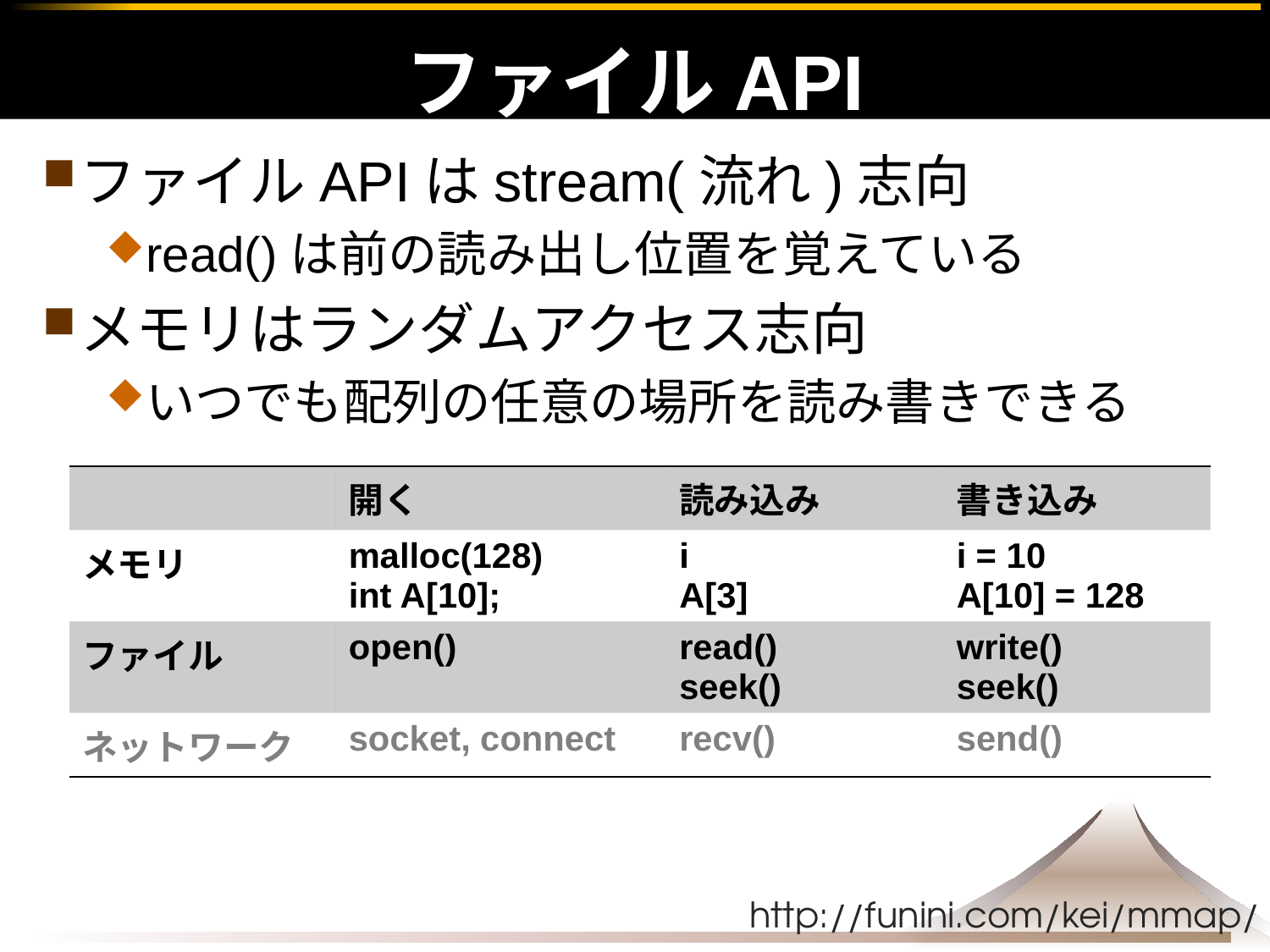

# ファイルAPI
ファイルAPIはstream(流れ)志向
read()は前の読み出し位置を覚えている
メモリはランダムアクセス志向
いつでも配列の任意の場所を読み書きできる
|  | 開く | 読み込み | 書き込み |
| --- | --- | --- | --- |
| メモリ | malloc(128) int A[10]; | i A[3] | i = 10 A[10] = 128 |
| ファイル | open() | read() seek() | write() seek() |
| ネットワーク | socket, connect | recv() | send() |